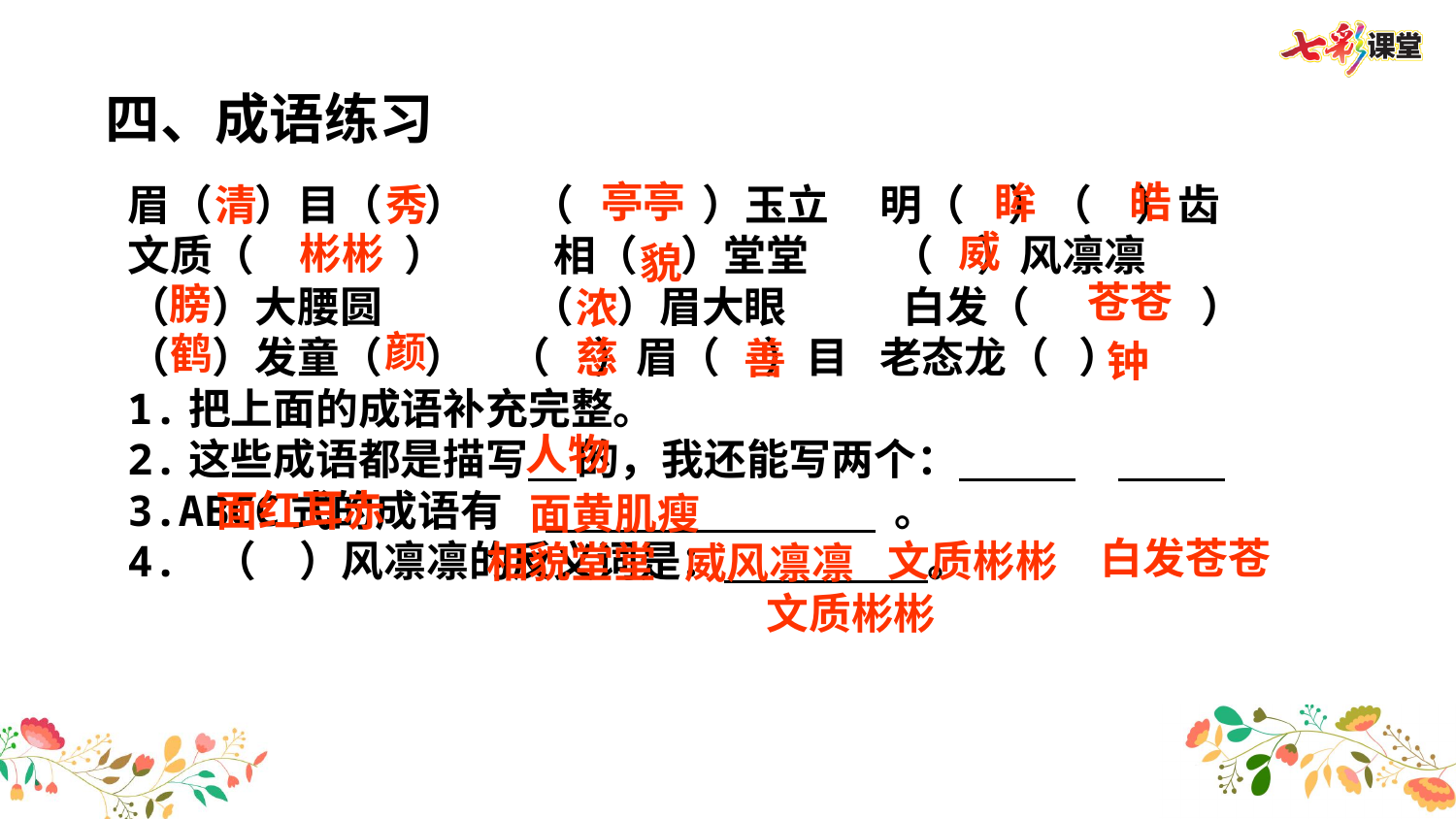

四、成语练习
亭亭
皓
眸
眉（  ）目（  ）   （      ）玉立    明（  ）（  ）齿     文质（       ）     相（  ）堂堂     （  ）风凛凛
（  ）大腰圆       （  ）眉大眼      白发（        ）     （  ）发童（  ）   （  ）眉（  ）目  老态龙（   ）
1.把上面的成语补充完整。
2.这些成语都是描写     的，我还能写两个：            、           。
3.ABCC式的成语有、                                    。
4. （  ）风凛凛的反义词是：                     。

秀
清
威
彬彬
貌
苍苍
膀
浓
颜
鹤
慈
善
钟
人物
面红耳赤
面黄肌瘦
 白发苍苍
文质彬彬
相貌堂堂
威风凛凛
文质彬彬